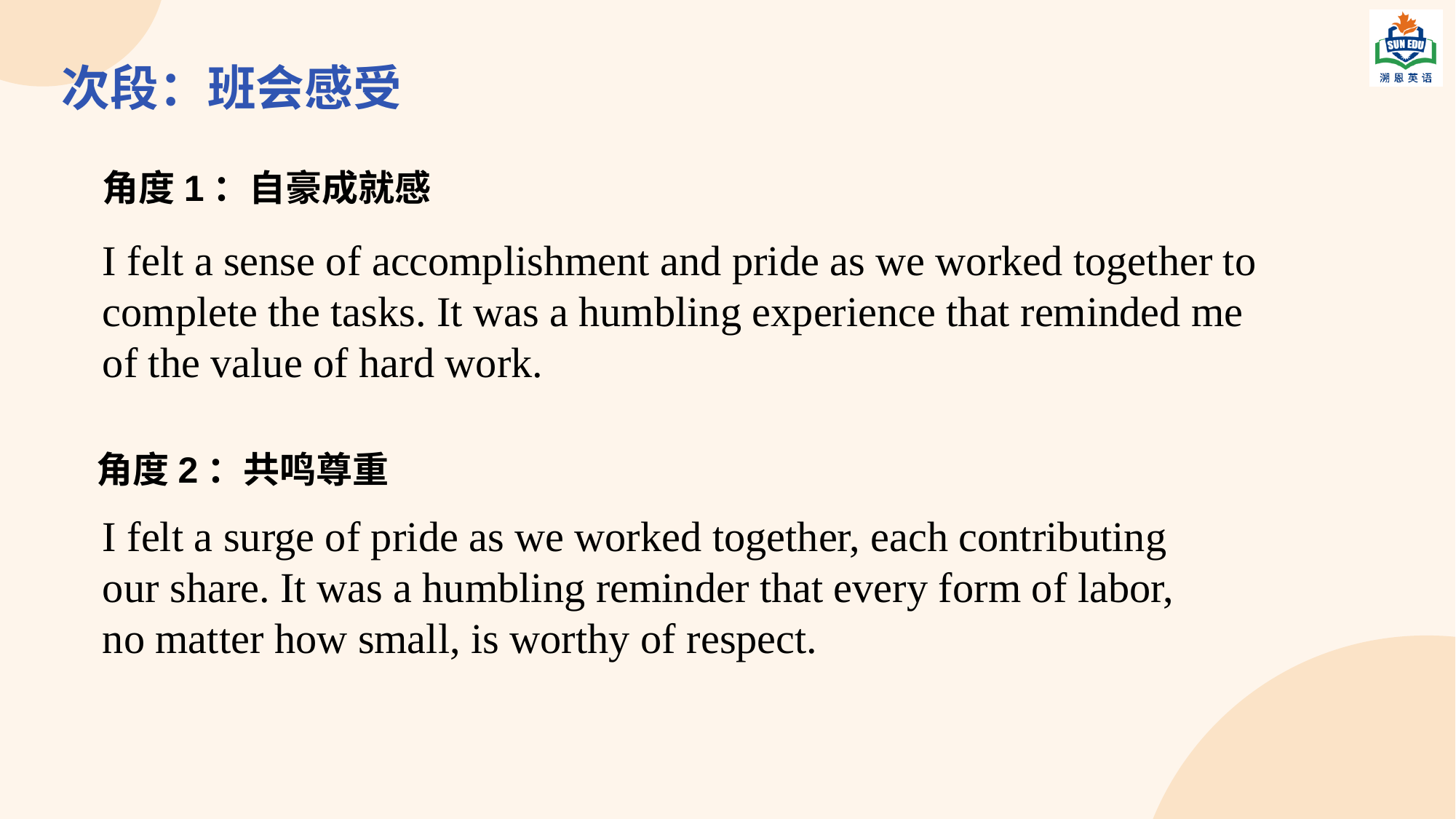

次段：班会感受
角度1：自豪成就感
I felt a sense of accomplishment and pride as we worked together to complete the tasks. It was a humbling experience that reminded me of the value of hard work.
角度2：共鸣尊重
I felt a surge of pride as we worked together, each contributing our share. It was a humbling reminder that every form of labor, no matter how small, is worthy of respect.